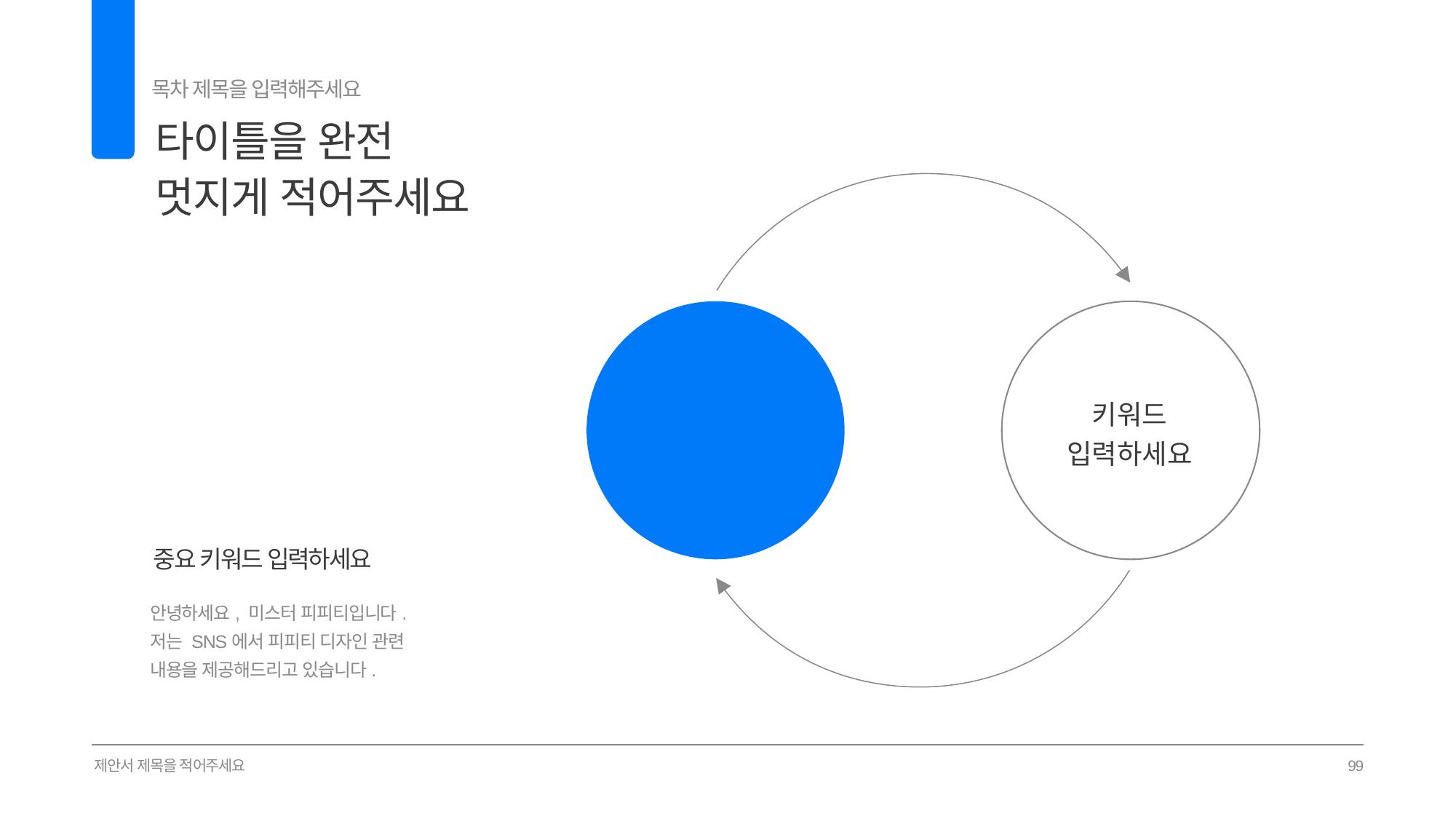

목차 제목을 입력해주세요
타이틀을 완전
멋지게 적어주세요
02

키워드 입력하세요
키워드 입력하세요
중요 키워드 입력하세요

안녕하세요, 미스터 피피티입니다. 저는 SNS에서 피피티 디자인 관련 내용을 제공해드리고 있습니다.
제안서 제목을 적어주세요
99